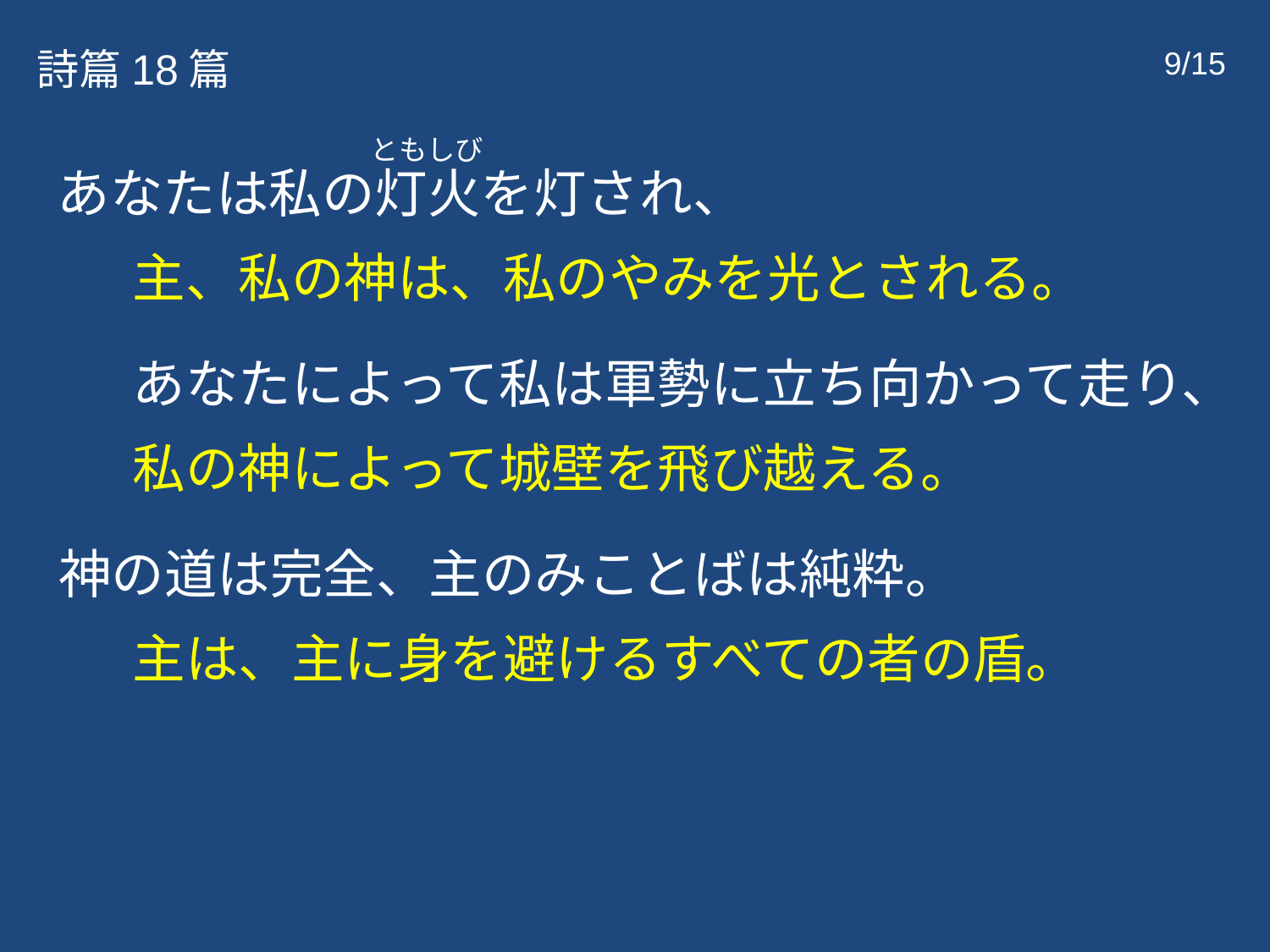

詩篇18篇
9/15
ともしび
あなたは私の灯火を灯され、
主、私の神は、私のやみを光とされる。
あなたによって私は軍勢に立ち向かって走り、
私の神によって城壁を飛び越える。
神の道は完全、主のみことばは純粋。
主は、主に身を避けるすべての者の盾。